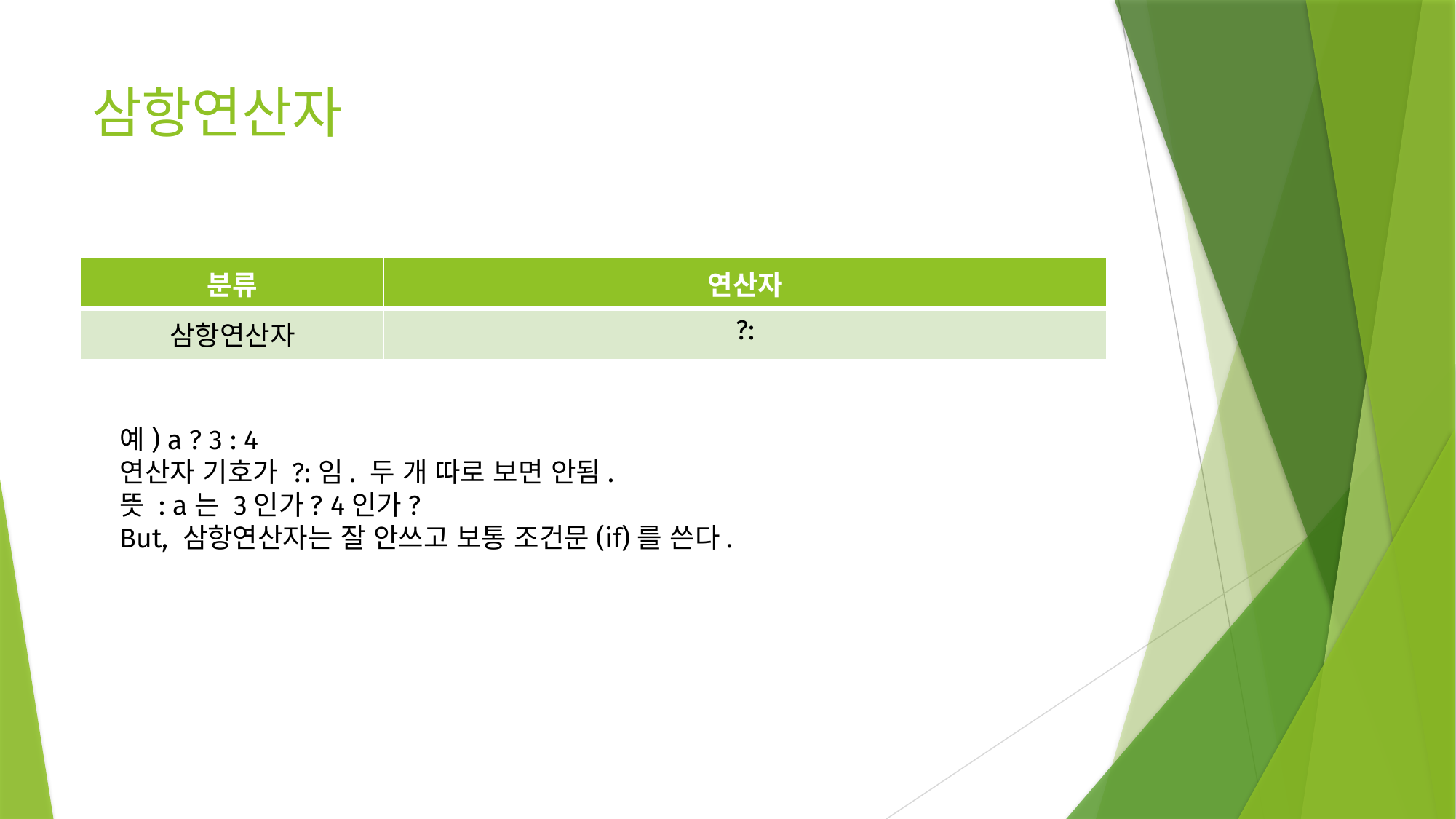

# 삼항연산자
| 분류 | 연산자 |
| --- | --- |
| 삼항연산자 | ?: |
예) a ? 3 : 4
연산자 기호가 ?:임. 두 개 따로 보면 안됨.
뜻 : a는 3인가? 4인가?
But, 삼항연산자는 잘 안쓰고 보통 조건문(if)를 쓴다.